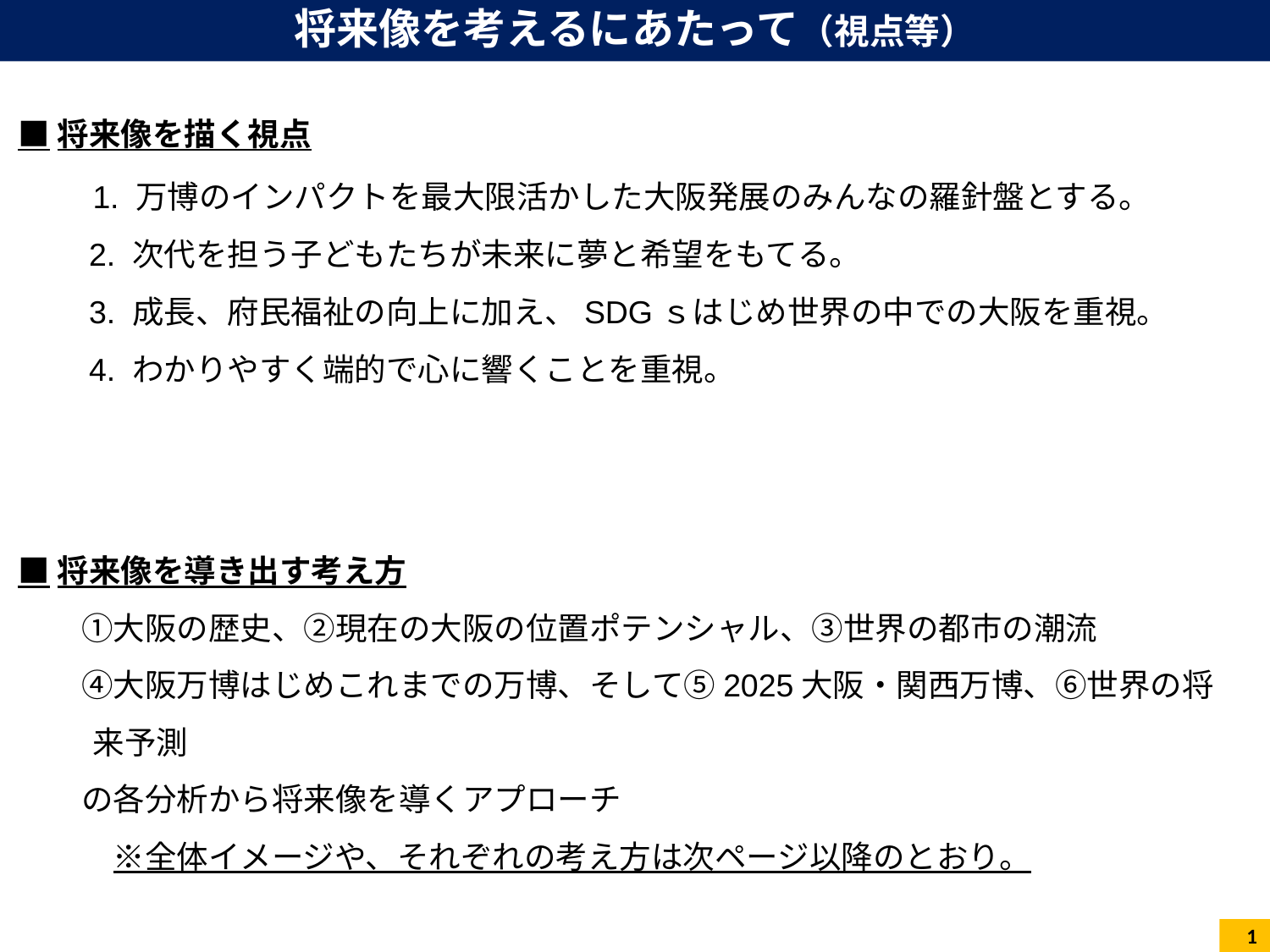

# 将来像を考えるにあたって（視点等）
■将来像を描く視点
　　1. 万博のインパクトを最大限活かした大阪発展のみんなの羅針盤とする。
　　2. 次代を担う子どもたちが未来に夢と希望をもてる。
　　3. 成長、府民福祉の向上に加え、SDGｓはじめ世界の中での大阪を重視。
　　4. わかりやすく端的で心に響くことを重視。

■将来像を導き出す考え方
　　①大阪の歴史、②現在の大阪の位置ポテンシャル、③世界の都市の潮流
　　④大阪万博はじめこれまでの万博、そして⑤2025大阪・関西万博、⑥世界の将来予測
　　の各分析から将来像を導くアプローチ
　　　※全体イメージや、それぞれの考え方は次ページ以降のとおり。
1